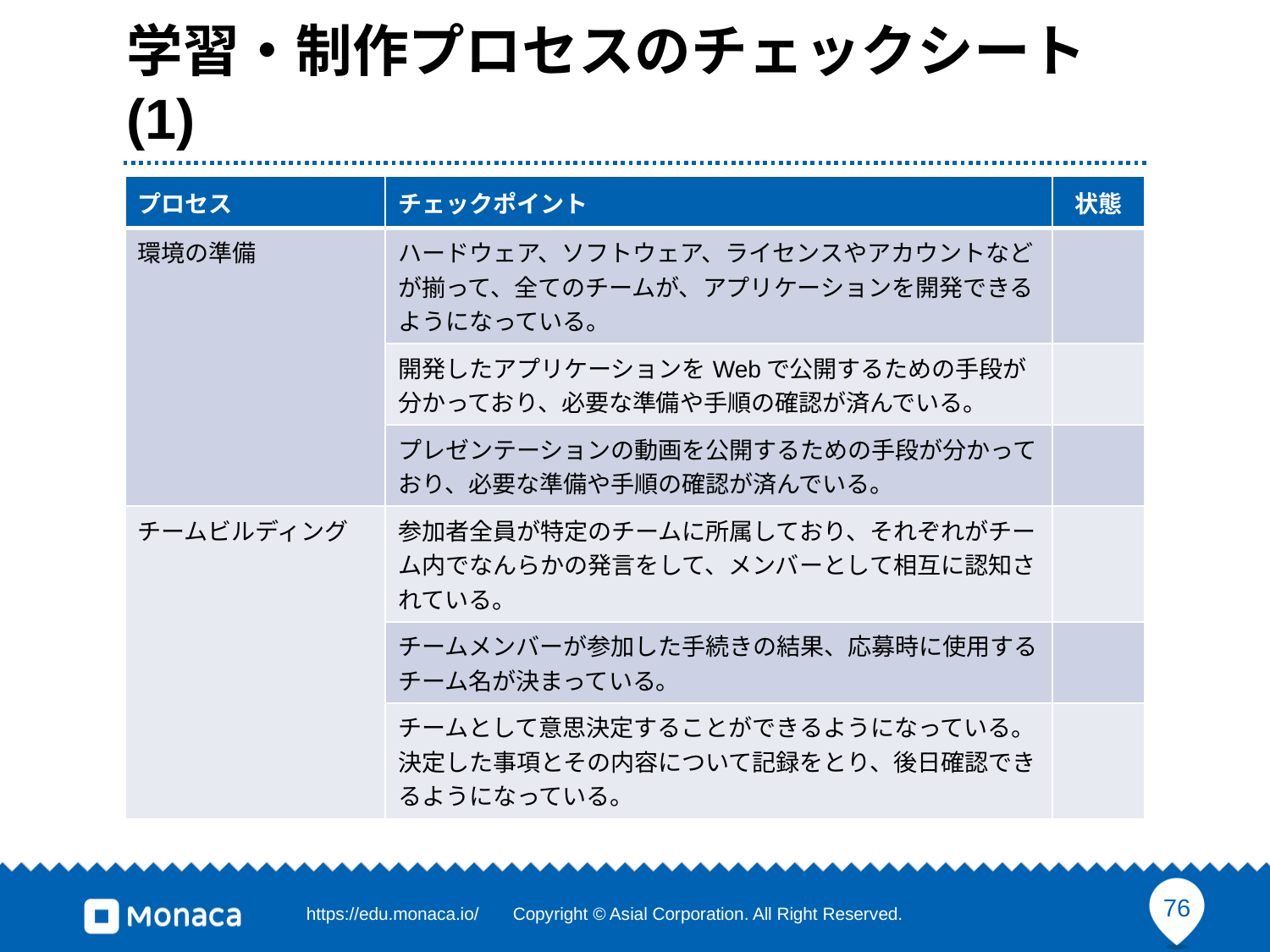

# 学習・制作プロセスのチェックシート(1)
| プロセス | チェックポイント | 状態 |
| --- | --- | --- |
| 環境の準備 | ハードウェア、ソフトウェア、ライセンスやアカウントなどが揃って、全てのチームが、アプリケーションを開発できるようになっている。 |  |
|  | 開発したアプリケーションをWebで公開するための手段が分かっており、必要な準備や手順の確認が済んでいる。 |  |
|  | プレゼンテーションの動画を公開するための手段が分かっており、必要な準備や手順の確認が済んでいる。 |  |
| チームビルディング | 参加者全員が特定のチームに所属しており、それぞれがチーム内でなんらかの発言をして、メンバーとして相互に認知されている。 |  |
|  | チームメンバーが参加した手続きの結果、応募時に使用するチーム名が決まっている。 |  |
|  | チームとして意思決定することができるようになっている。決定した事項とその内容について記録をとり、後日確認できるようになっている。 |  |